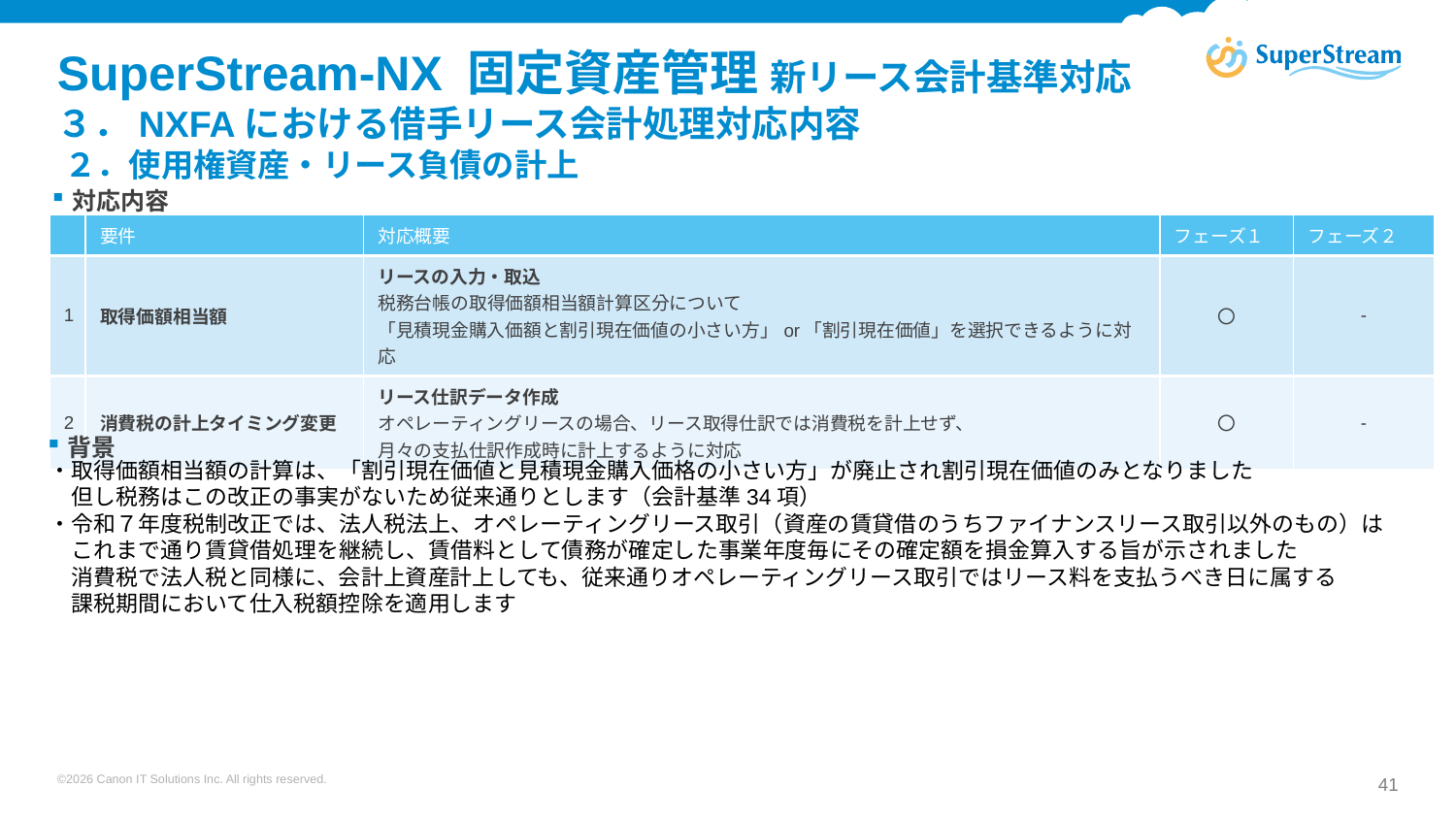

# SuperStream-NX 固定資産管理 新リース会計基準対応 ３．NXFAにおける借手リース会計処理対応内容 ２．使用権資産・リース負債の計上
対応内容
|  | 要件 | 対応概要 | フェーズ１ | フェーズ２ |
| --- | --- | --- | --- | --- |
| 1 | 取得価額相当額 | リースの入力・取込 税務台帳の取得価額相当額計算区分について 「見積現金購入価額と割引現在価値の小さい方」or「割引現在価値」を選択できるように対応 | 〇 | - |
| 2 | 消費税の計上タイミング変更 | リース仕訳データ作成 オペレーティングリースの場合、リース取得仕訳では消費税を計上せず、 月々の支払仕訳作成時に計上するように対応 | 〇 | - |
背景
・取得価額相当額の計算は、「割引現在価値と見積現金購入価格の小さい方」が廃止され割引現在価値のみとなりました
　但し税務はこの改正の事実がないため従来通りとします（会計基準34項）
・令和７年度税制改正では、法人税法上、オペレーティングリース取引（資産の賃貸借のうちファイナンスリース取引以外のもの）は
　これまで通り賃貸借処理を継続し、賃借料として債務が確定した事業年度毎にその確定額を損金算入する旨が示されました
　消費税で法人税と同様に、会計上資産計上しても、従来通りオペレーティングリース取引ではリース料を支払うべき日に属する
　課税期間において仕入税額控除を適用します
©2026 Canon IT Solutions Inc. All rights reserved.
41